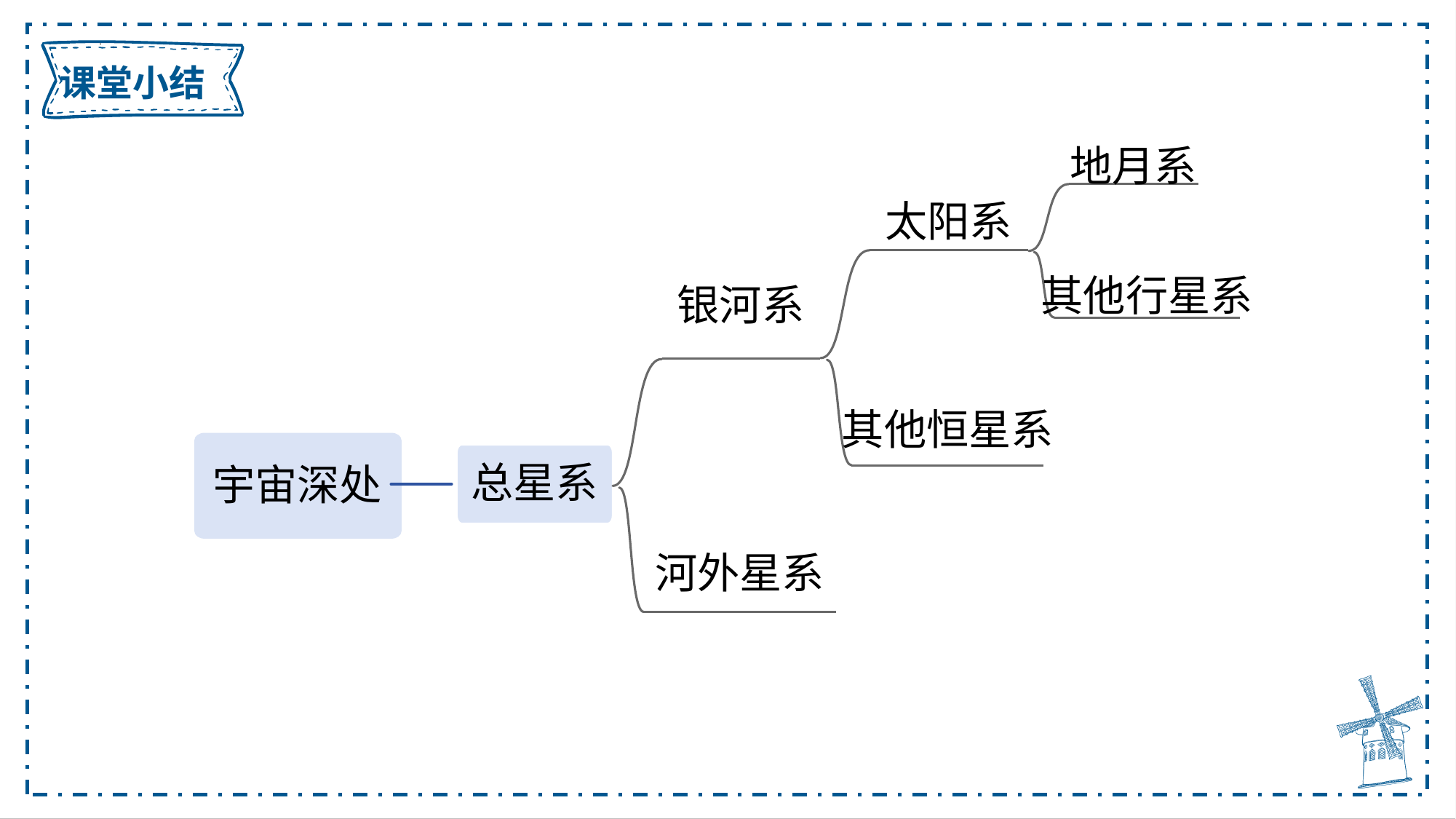

地月系

其他行星系

太阳系

其他恒星系

银河系

河外星系

宇宙深处
总星系